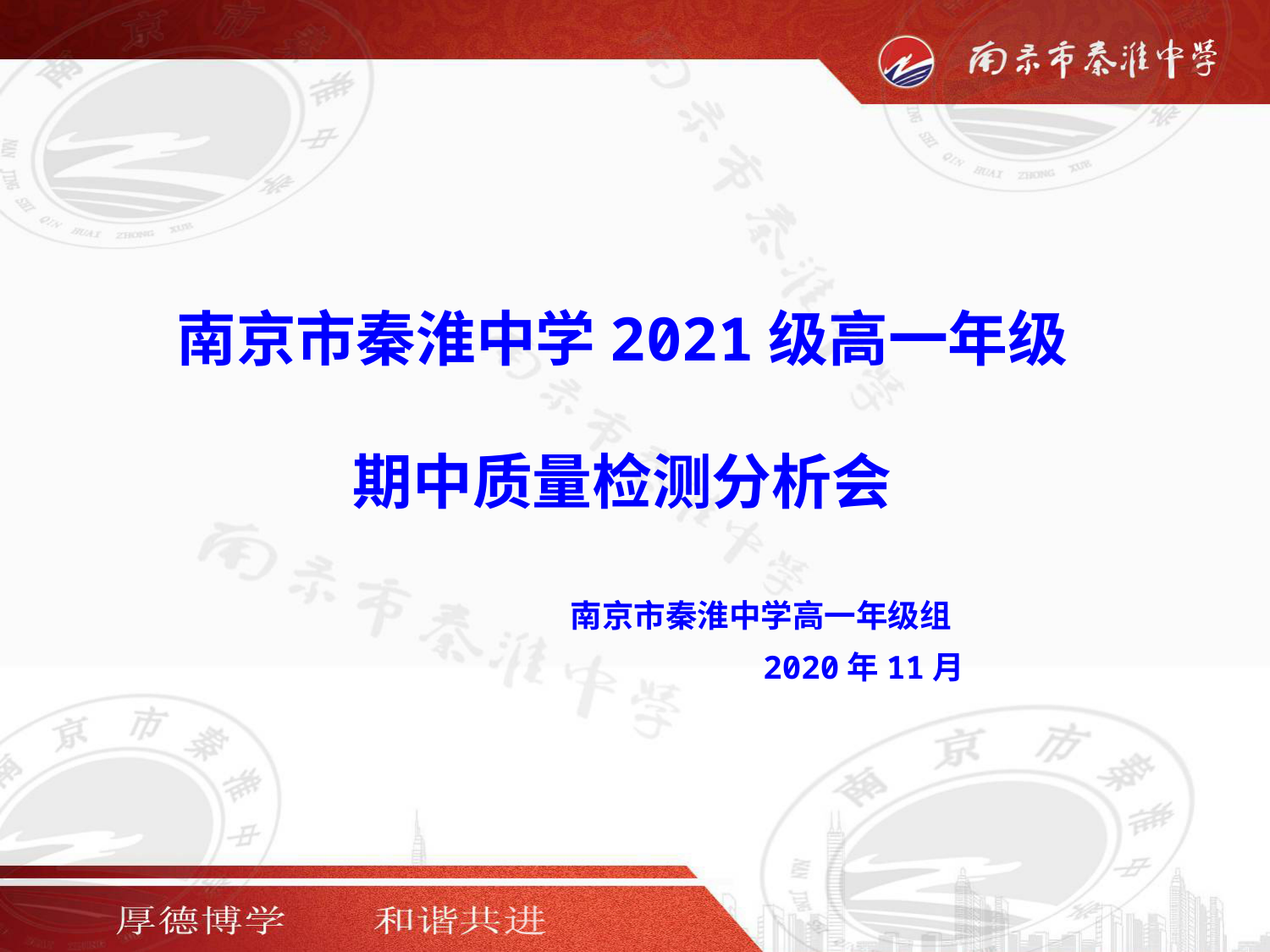

南京市秦淮中学2021级高一年级

期中质量检测分析会
       南京市秦淮中学高一年级组
2020年11月